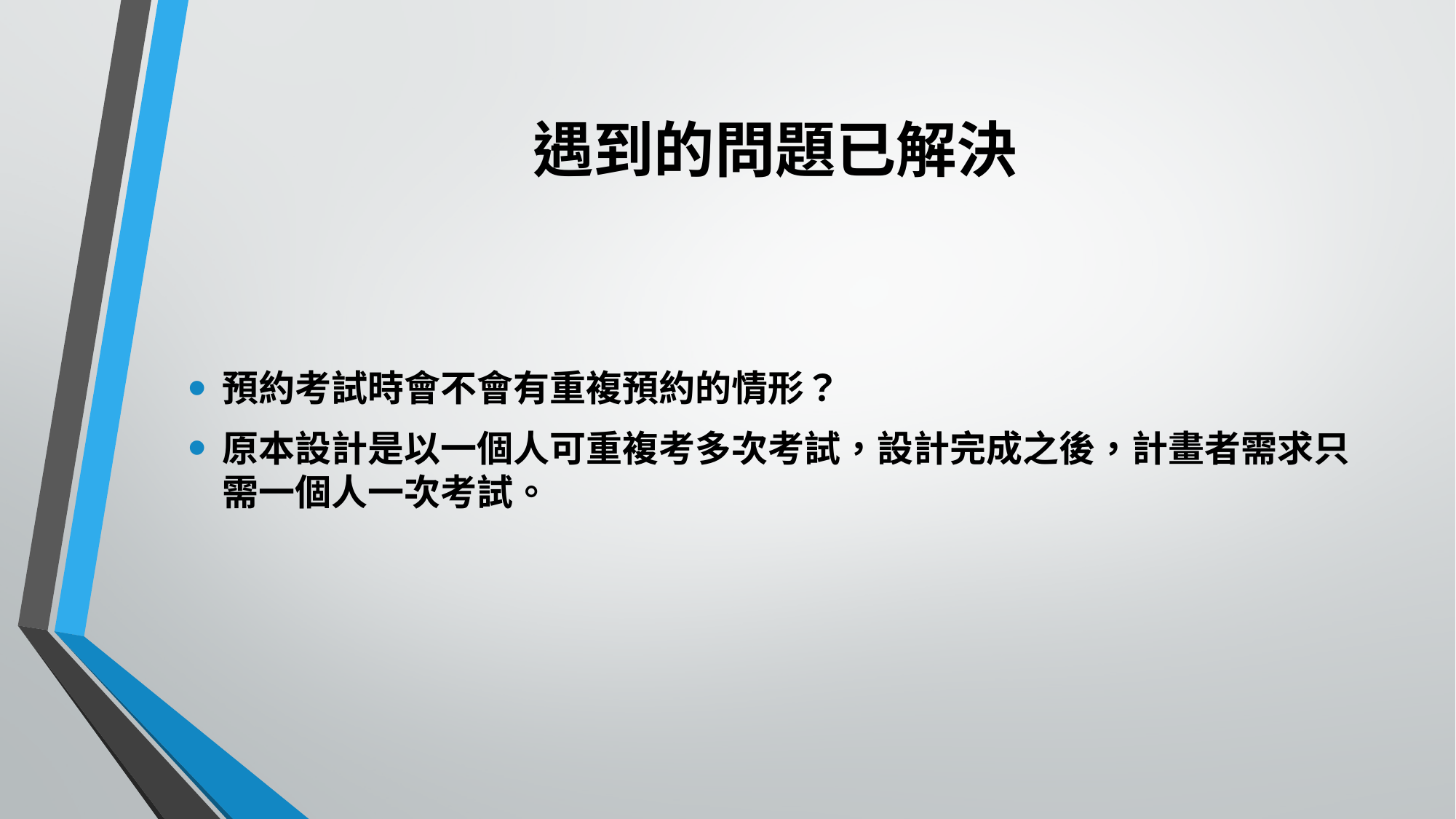

# 遇到的問題已解決
預約考試時會不會有重複預約的情形？
原本設計是以一個人可重複考多次考試，設計完成之後，計畫者需求只需一個人一次考試。